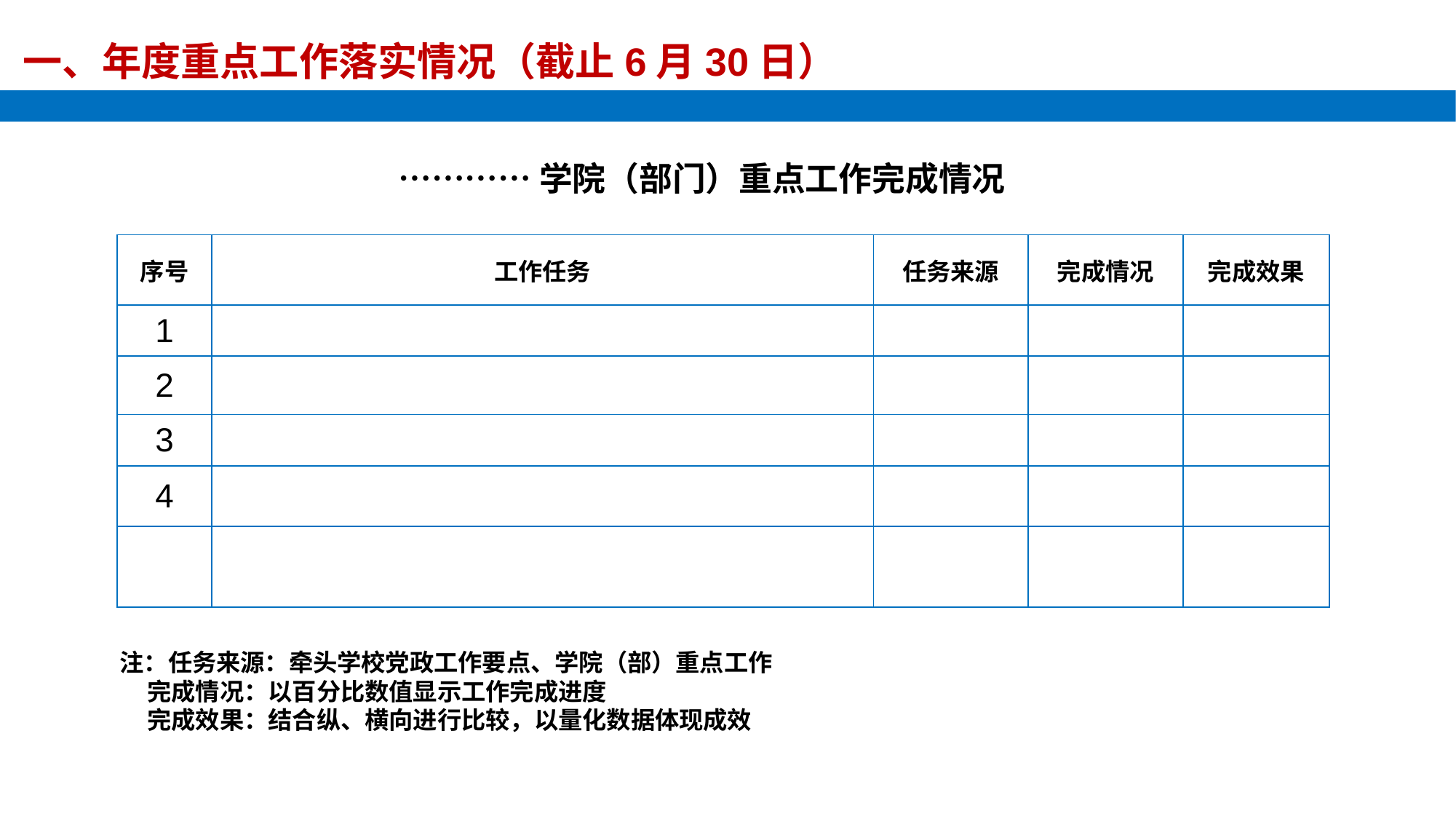

一、年度重点工作落实情况（截止6月30日）
…………学院（部门）重点工作完成情况
| 序号 | 工作任务 | 任务来源 | 完成情况 | 完成效果 |
| --- | --- | --- | --- | --- |
| 1 |  |  |  |  |
| 2 |  |  |  |  |
| 3 |  |  |  |  |
| 4 |  |  |  |  |
|  |  |  |  |  |

注：任务来源：牵头学校党政工作要点、学院（部）重点工作
    完成情况：以百分比数值显示工作完成进度
    完成效果：结合纵、横向进行比较，以量化数据体现成效